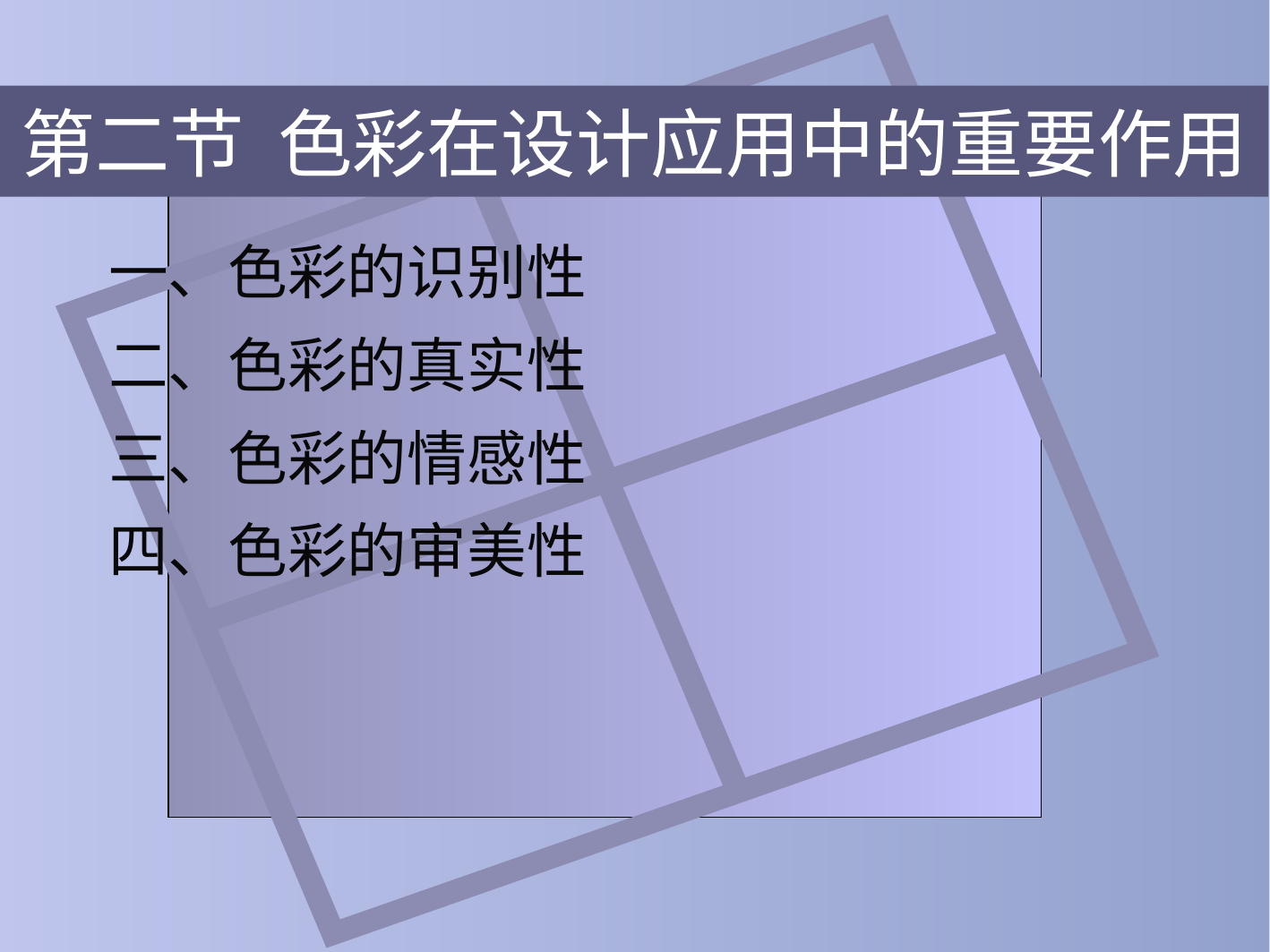

# 第二节  色彩在设计应用中的重要作用
一、色彩的识别性
二、色彩的真实性
三、色彩的情感性
四、色彩的审美性